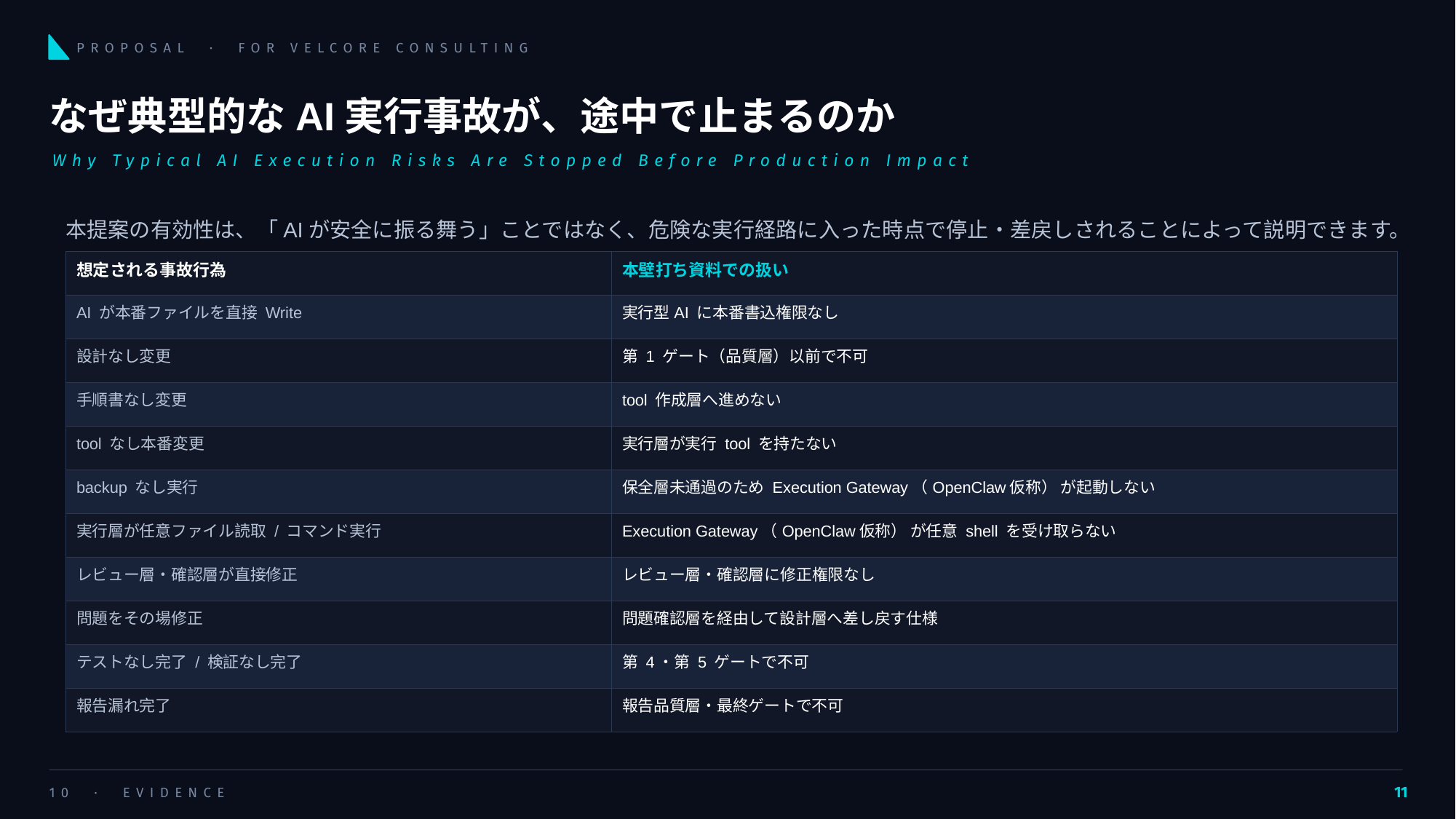

PROPOSAL  ·  FOR VELCORE CONSULTING

なぜ典型的なAI実行事故が、途中で止まるのか
Why Typical AI Execution Risks Are Stopped Before Production Impact
本提案の有効性は、「AIが安全に振る舞う」ことではなく、危険な実行経路に入った時点で停止・差戻しされることによって説明できます。
| 想定される事故行為 | 本壁打ち資料での扱い |
| --- | --- |
| AI が本番ファイルを直接 Write | 実行型AI に本番書込権限なし |
| 設計なし変更 | 第 1 ゲート（品質層）以前で不可 |
| 手順書なし変更 | tool 作成層へ進めない |
| tool なし本番変更 | 実行層が実行 tool を持たない |
| backup なし実行 | 保全層未通過のため Execution Gateway（OpenClaw仮称） が起動しない |
| 実行層が任意ファイル読取 / コマンド実行 | Execution Gateway（OpenClaw仮称） が任意 shell を受け取らない |
| レビュー層・確認層が直接修正 | レビュー層・確認層に修正権限なし |
| 問題をその場修正 | 問題確認層を経由して設計層へ差し戻す仕様 |
| テストなし完了 / 検証なし完了 | 第 4・第 5 ゲートで不可 |
| 報告漏れ完了 | 報告品質層・最終ゲートで不可 |

10  ·  EVIDENCE
11